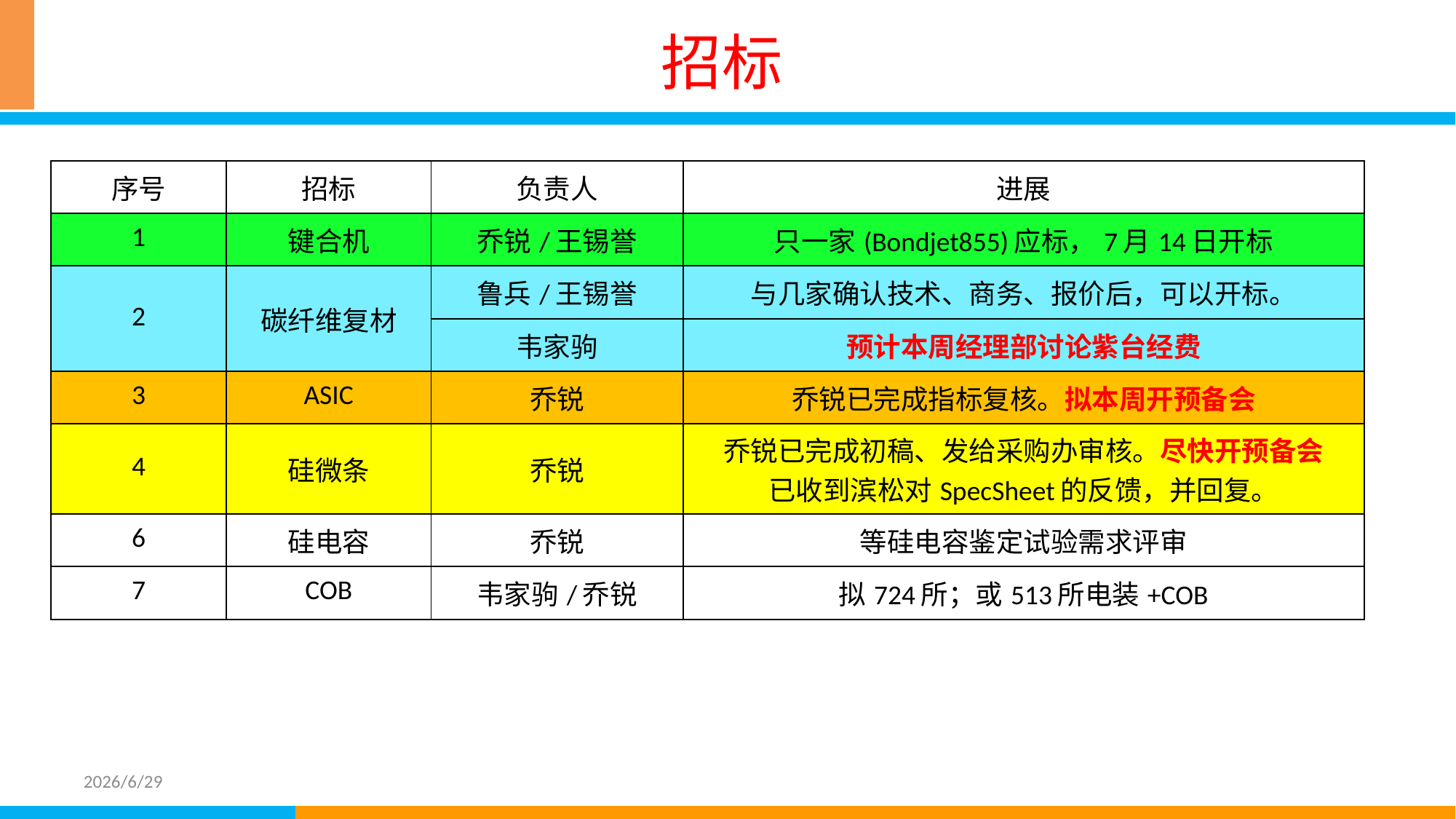

# 招标
| 序号 | 招标 | 负责人 | 进展 |
| --- | --- | --- | --- |
| 1 | 键合机 | 乔锐/王锡誉 | 只一家(Bondjet855)应标，7月14日开标 |
| 2 | 碳纤维复材 | 鲁兵/王锡誉 | 与几家确认技术、商务、报价后，可以开标。 |
|  |  | 韦家驹 | 预计本周经理部讨论紫台经费 |
| 3 | ASIC | 乔锐 | 乔锐已完成指标复核。拟本周开预备会 |
| 4 | 硅微条 | 乔锐 | 乔锐已完成初稿、发给采购办审核。尽快开预备会 已收到滨松对SpecSheet的反馈，并回复。 |
| 6 | 硅电容 | 乔锐 | 等硅电容鉴定试验需求评审 |
| 7 | COB | 韦家驹/乔锐 | 拟724所；或513所电装+COB |
2026/6/29